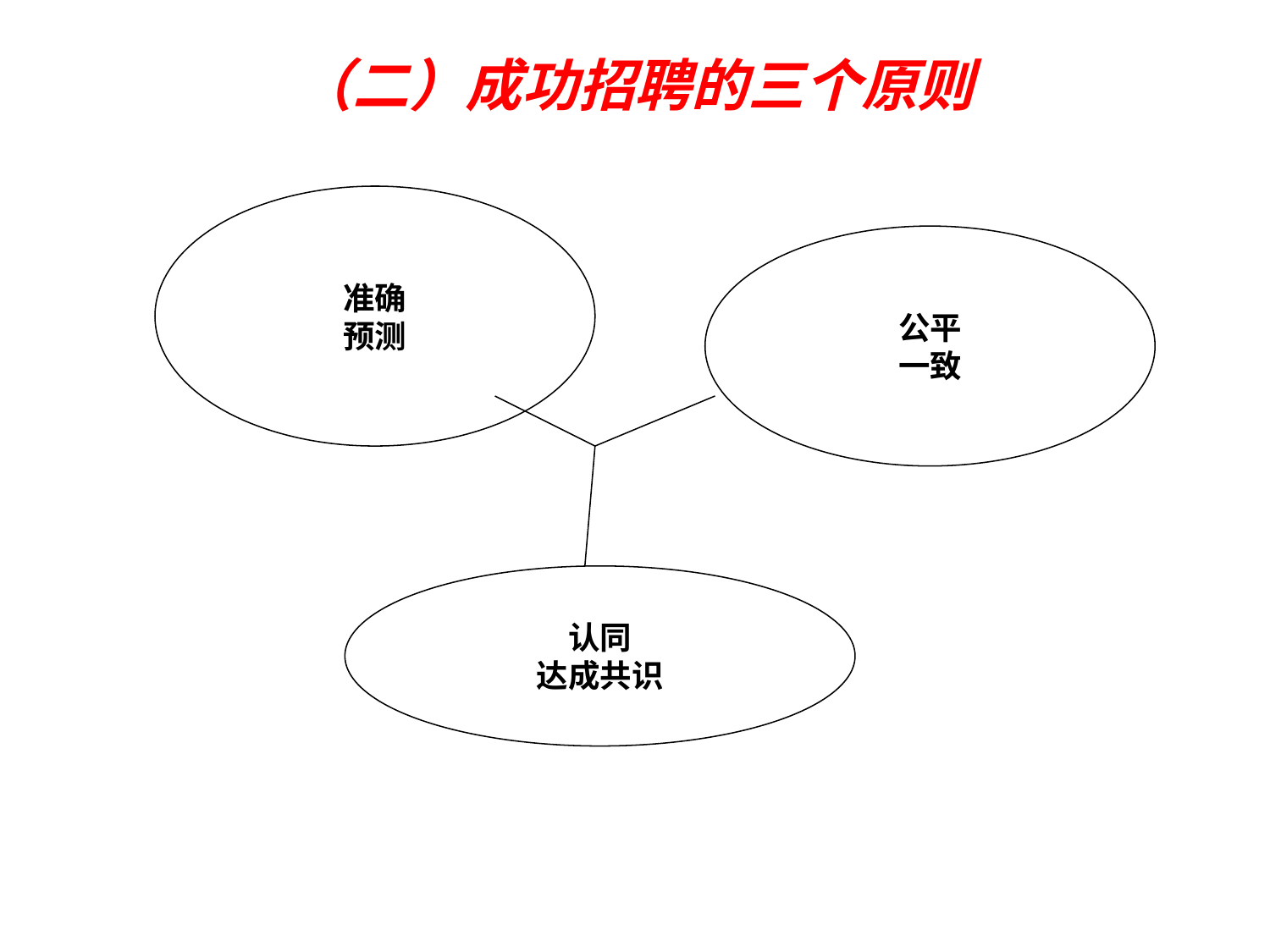

# （二）成功招聘的三个原则
准确
预测

公平
一致

认同
达成共识